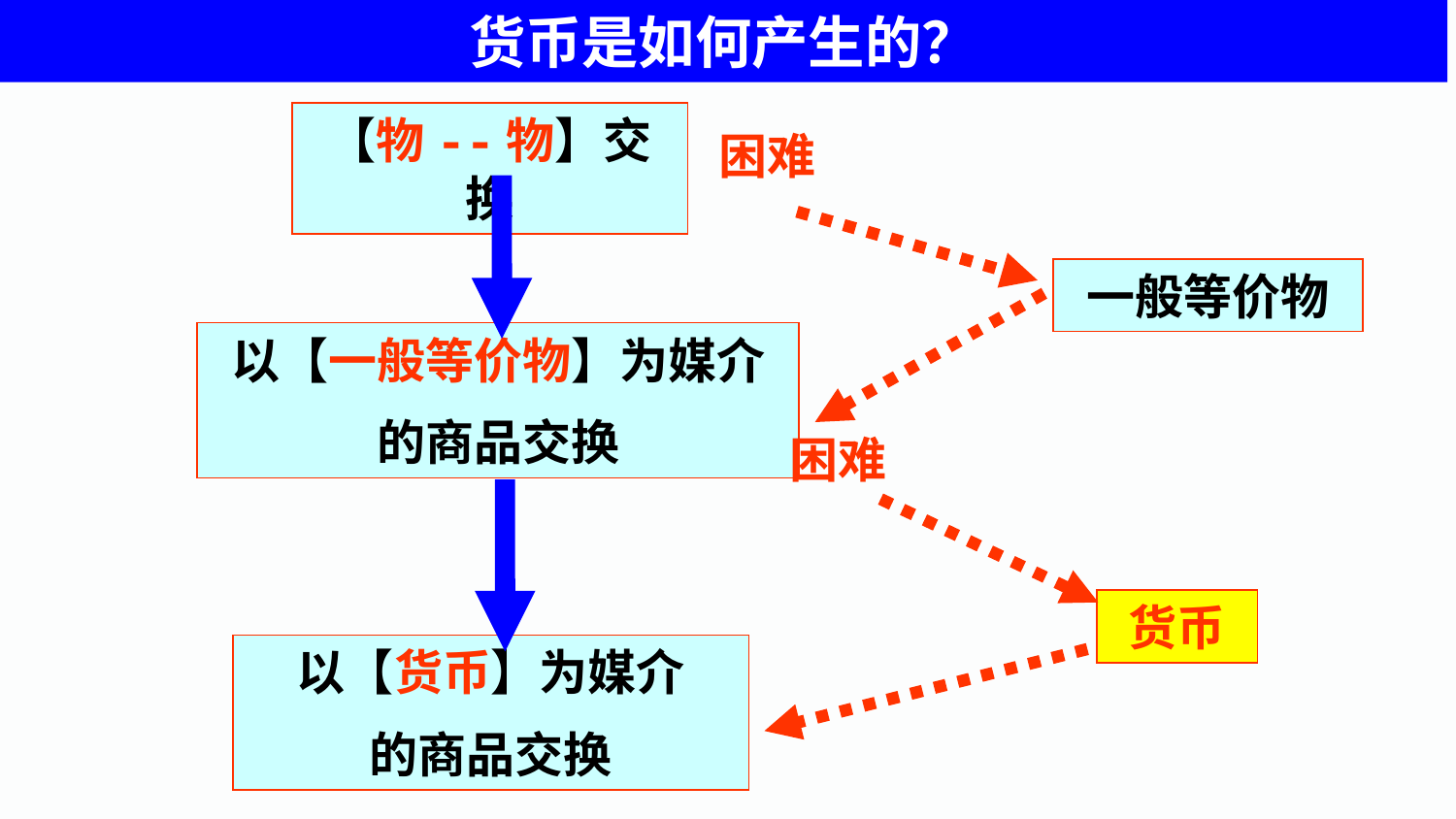

货币是如何产生的？
【物--物】交换
困难

一般等价物

以【一般等价物】为媒介
的商品交换
困难

货币
以【货币】为媒介
的商品交换